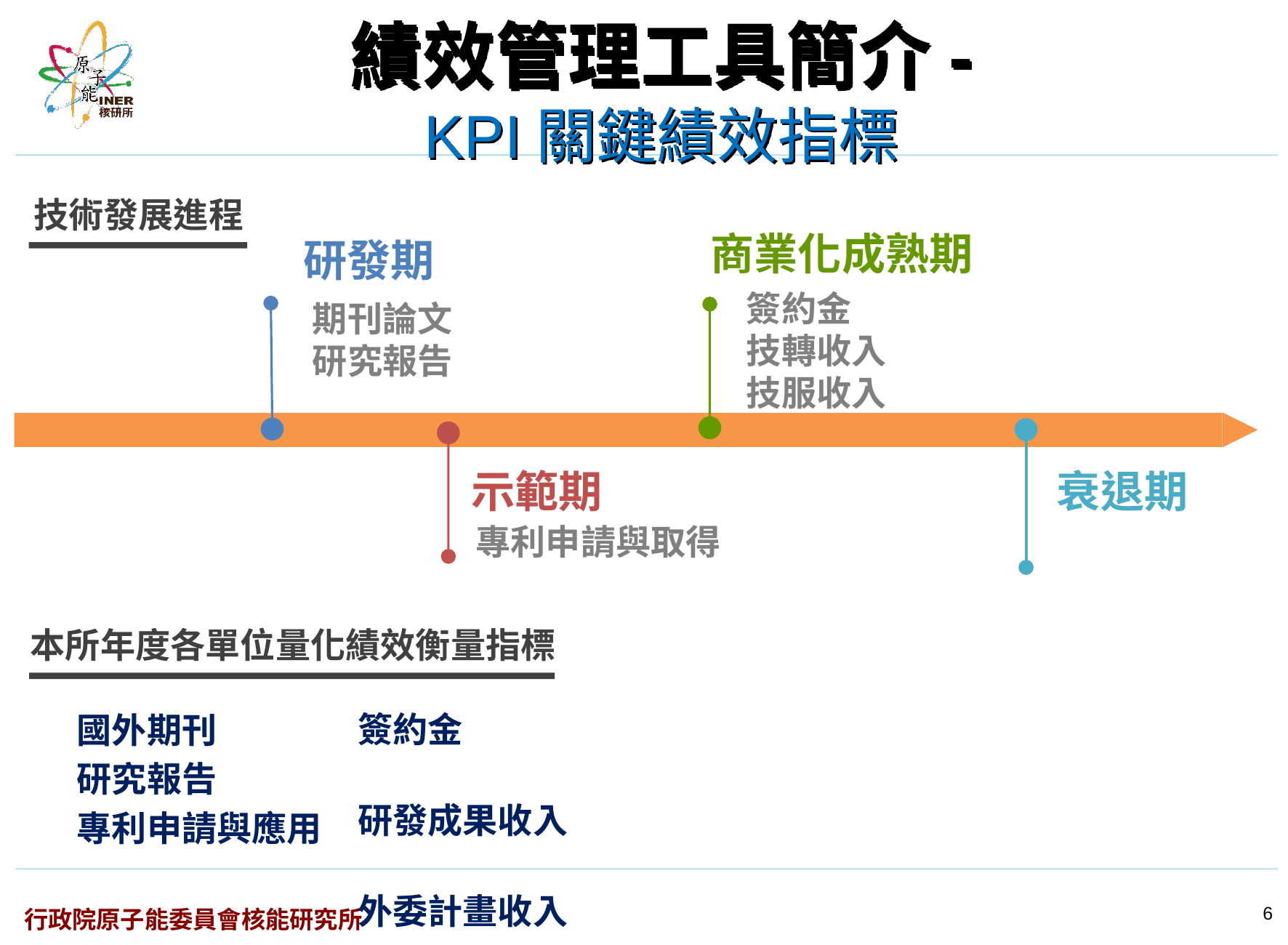

# 績效管理工具簡介- KPI關鍵績效指標
技術發展進程
商業化成熟期
研發期

簽約金
技轉收入
技服收入
期刊論文
研究報告

示範期
衰退期
專利申請與取得
本所年度各單位量化績效衡量指標

簽約金
研發成果收入
外委計畫收入
國外期刊
研究報告
專利申請與應用